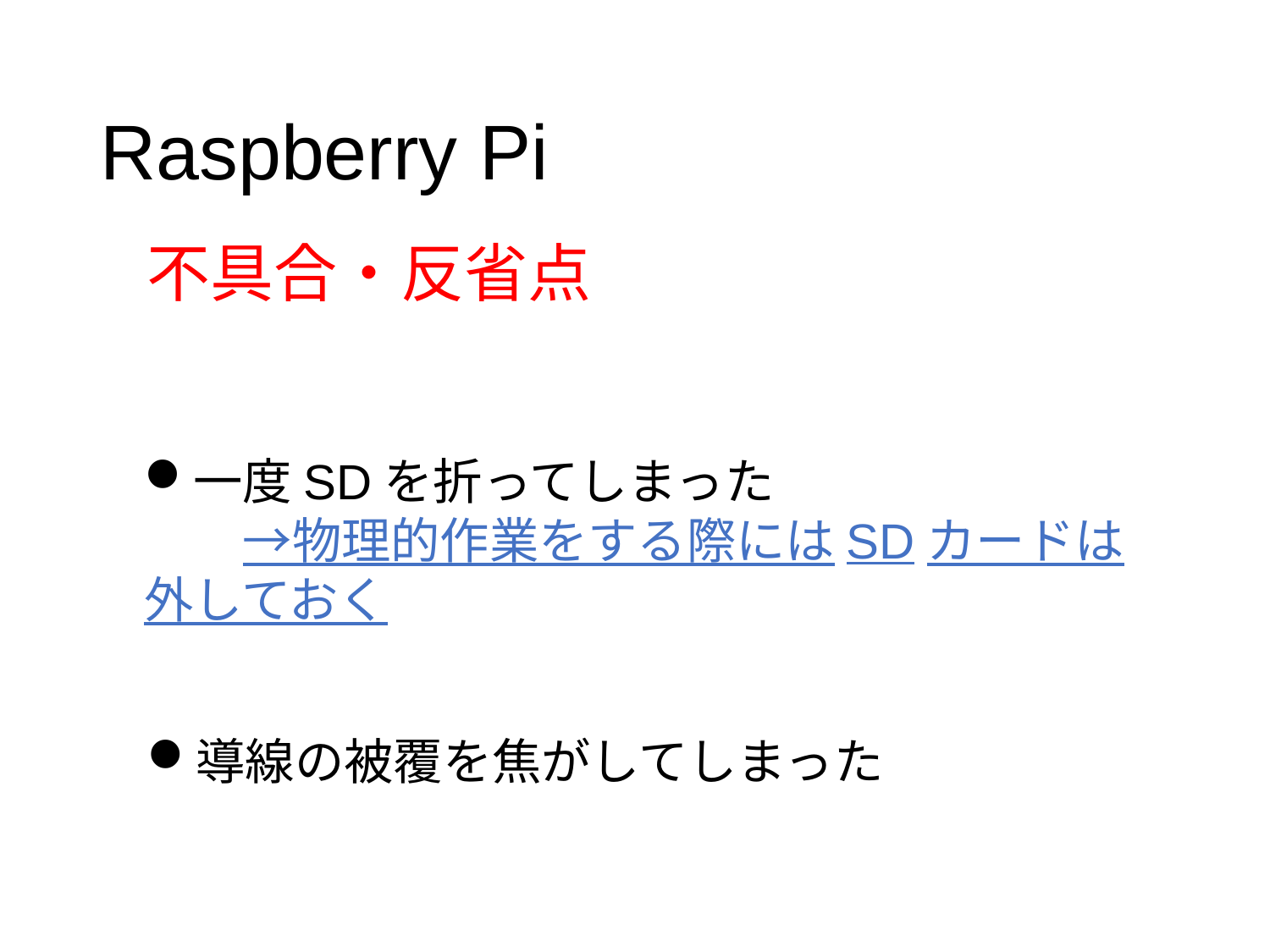

Raspberry Pi
不具合・反省点
一度SDを折ってしまった
　　→物理的作業をする際にはSDカードは外しておく
導線の被覆を焦がしてしまった